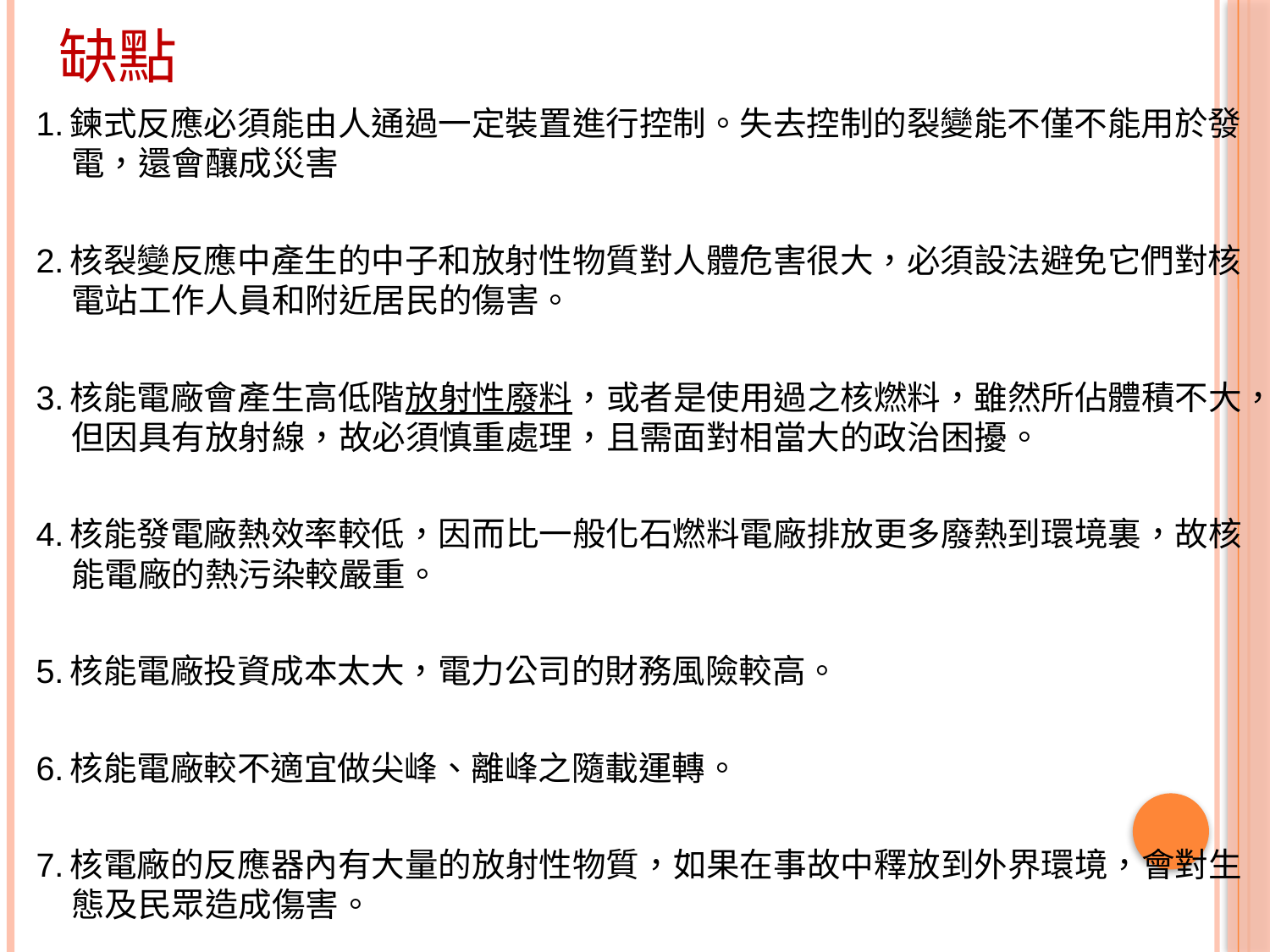

缺點
1.鍊式反應必須能由人通過一定裝置進行控制。失去控制的裂變能不僅不能用於發電，還會釀成災害

2.核裂變反應中產生的中子和放射性物質對人體危害很大，必須設法避免它們對核電站工作人員和附近居民的傷害。

3.核能電廠會產生高低階放射性廢料，或者是使用過之核燃料，雖然所佔體積不大，但因具有放射線，故必須慎重處理，且需面對相當大的政治困擾。

4.核能發電廠熱效率較低，因而比一般化石燃料電廠排放更多廢熱到環境裏，故核能電廠的熱污染較嚴重。

5.核能電廠投資成本太大，電力公司的財務風險較高。

6.核能電廠較不適宜做尖峰、離峰之隨載運轉。

7.核電廠的反應器內有大量的放射性物質，如果在事故中釋放到外界環境，會對生態及民眾造成傷害。